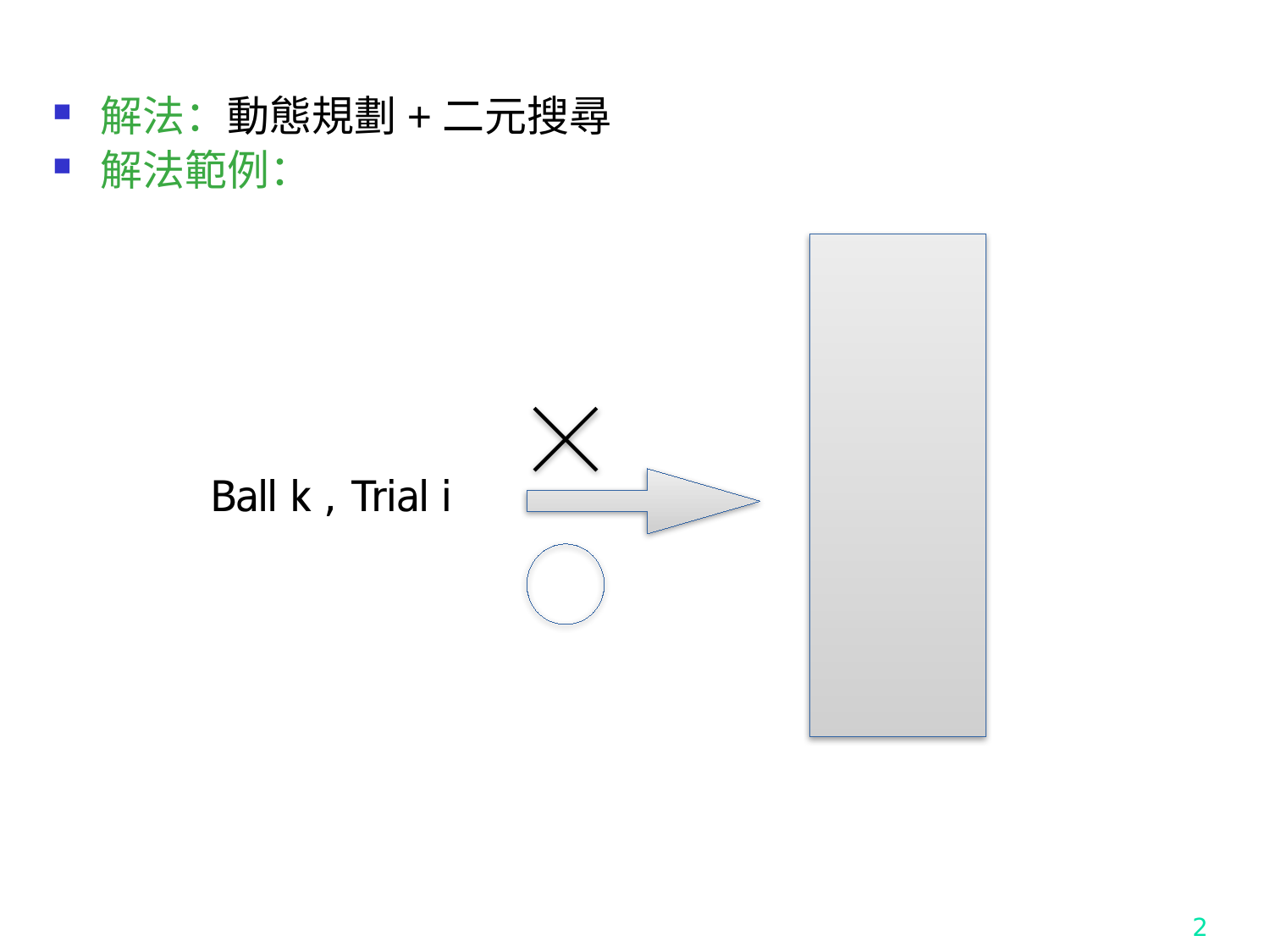

解法：動態規劃+二元搜尋
解法範例：

Ball k , Trial i

2